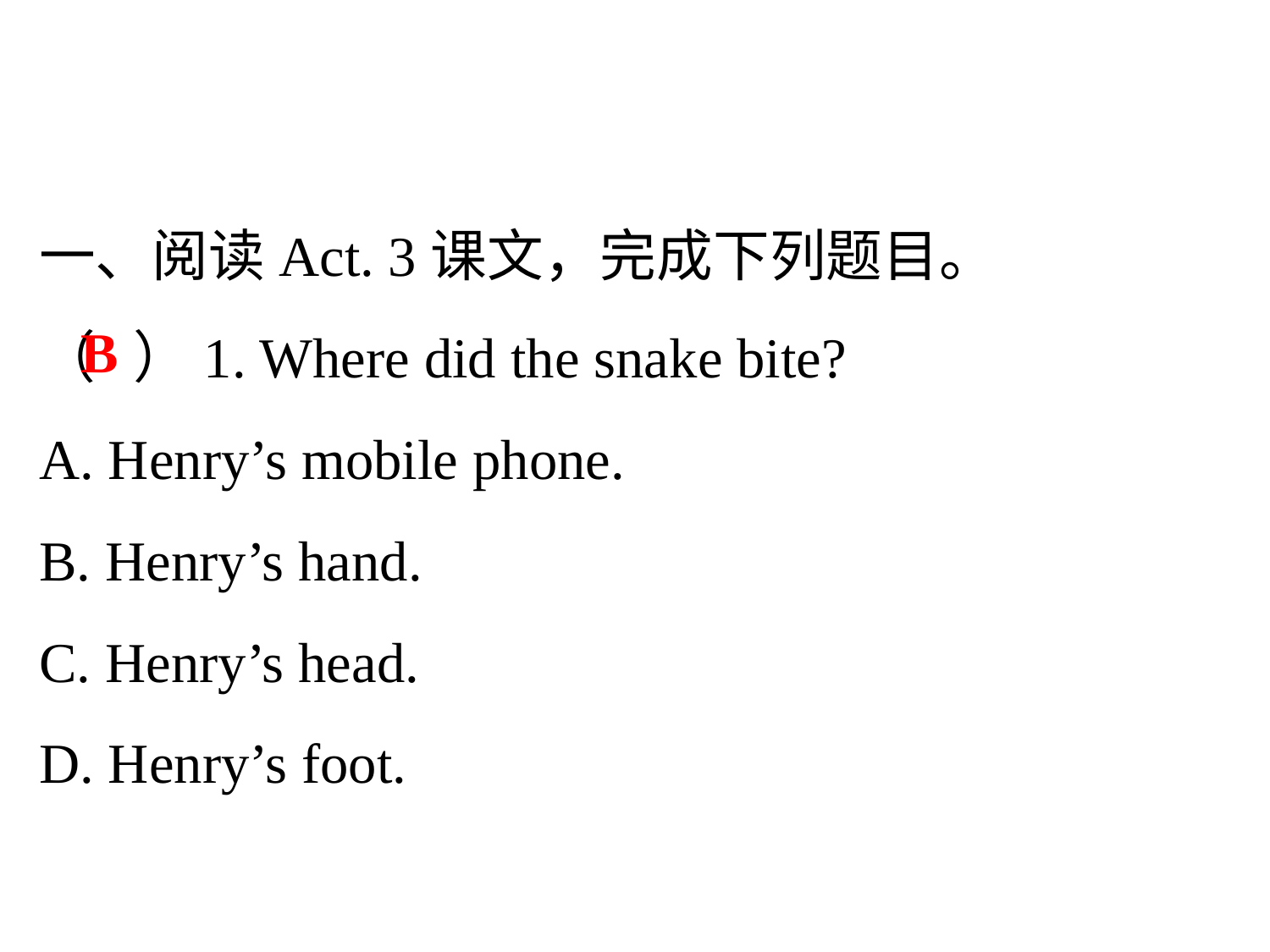

课 文 理 解
一、阅读Act. 3课文，完成下列题目。
（   ）1. Where did the snake bite?
A. Henry’s mobile phone.
B. Henry’s hand.
C. Henry’s head.
D. Henry’s foot.
B